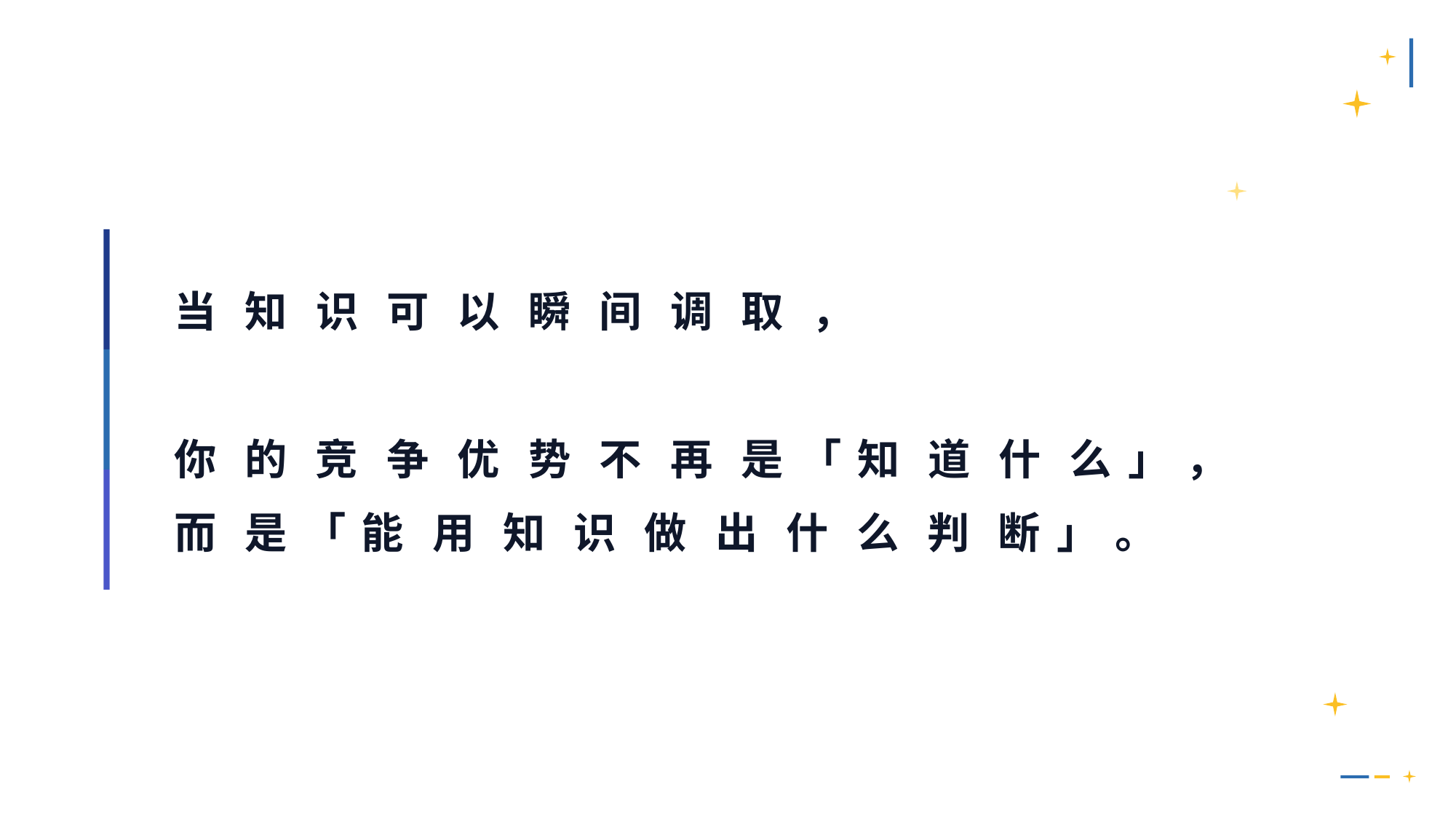

当  知  识  可  以  瞬  间  调  取  ，

你  的  竞  争  优  势  不  再  是 「 知  道  什  么 」 ，
而  是 「 能  用  知  识  做  出  什  么  判  断 」 。